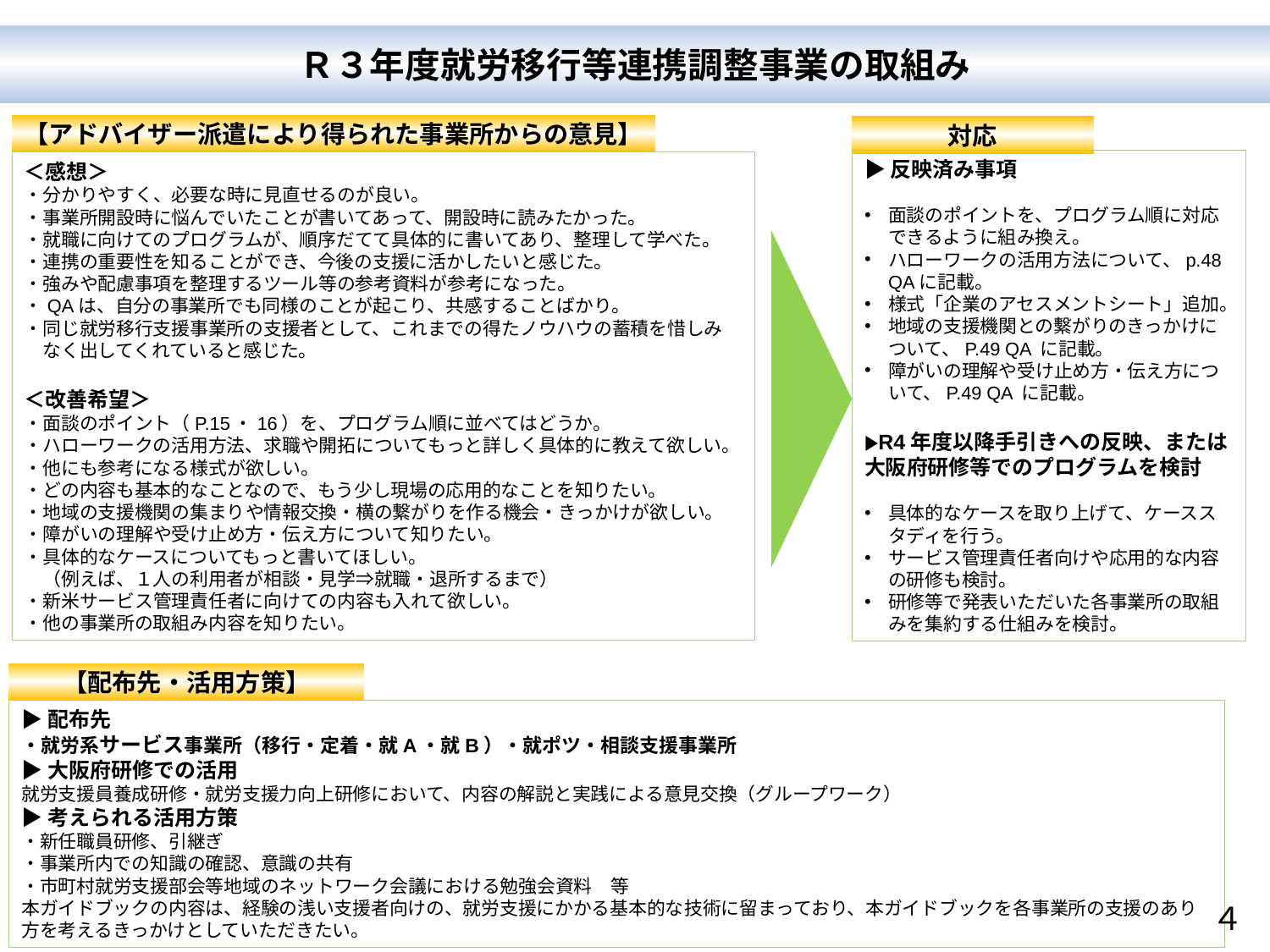

Ｒ３年度就労移行等連携調整事業の取組み
【アドバイザー派遣により得られた事業所からの意見】
対応
▶反映済み事項

面談のポイントを、プログラム順に対応できるように組み換え。
ハローワークの活用方法について、p.48 QAに記載。
様式「企業のアセスメントシート」追加。
地域の支援機関との繫がりのきっかけについて、P.49 QA に記載。
障がいの理解や受け止め方・伝え方について、P.49 QA に記載。

▶R4年度以降手引きへの反映、または大阪府研修等でのプログラムを検討

具体的なケースを取り上げて、ケーススタディを行う。
サービス管理責任者向けや応用的な内容の研修も検討。
研修等で発表いただいた各事業所の取組みを集約する仕組みを検討。
＜感想＞
・分かりやすく、必要な時に見直せるのが良い。
・事業所開設時に悩んでいたことが書いてあって、開設時に読みたかった。
・就職に向けてのプログラムが、順序だてて具体的に書いてあり、整理して学べた。
・連携の重要性を知ることができ、今後の支援に活かしたいと感じた。
・強みや配慮事項を整理するツール等の参考資料が参考になった。
・QAは、自分の事業所でも同様のことが起こり、共感することばかり。
・同じ就労移行支援事業所の支援者として、これまでの得たノウハウの蓄積を惜しみ
　なく出してくれていると感じた。

＜改善希望＞
・面談のポイント（P.15・16）を、プログラム順に並べてはどうか。
・ハローワークの活用方法、求職や開拓についてもっと詳しく具体的に教えて欲しい。
・他にも参考になる様式が欲しい。
・どの内容も基本的なことなので、もう少し現場の応用的なことを知りたい。
・地域の支援機関の集まりや情報交換・横の繋がりを作る機会・きっかけが欲しい。
・障がいの理解や受け止め方・伝え方について知りたい。
・具体的なケースについてもっと書いてほしい。
　（例えば、１人の利用者が相談・見学⇒就職・退所するまで）
・新米サービス管理責任者に向けての内容も入れて欲しい。
・他の事業所の取組み内容を知りたい。

【配布先・活用方策】
▶配布先
・就労系サービス事業所（移行・定着・就A・就B）・就ポツ・相談支援事業所
▶大阪府研修での活用
就労支援員養成研修・就労支援力向上研修において、内容の解説と実践による意見交換（グループワーク）
▶考えられる活用方策
・新任職員研修、引継ぎ
・事業所内での知識の確認、意識の共有
・市町村就労支援部会等地域のネットワーク会議における勉強会資料　等
本ガイドブックの内容は、経験の浅い支援者向けの、就労支援にかかる基本的な技術に留まっており、本ガイドブックを各事業所の支援のあり方を考えるきっかけとしていただきたい。
４